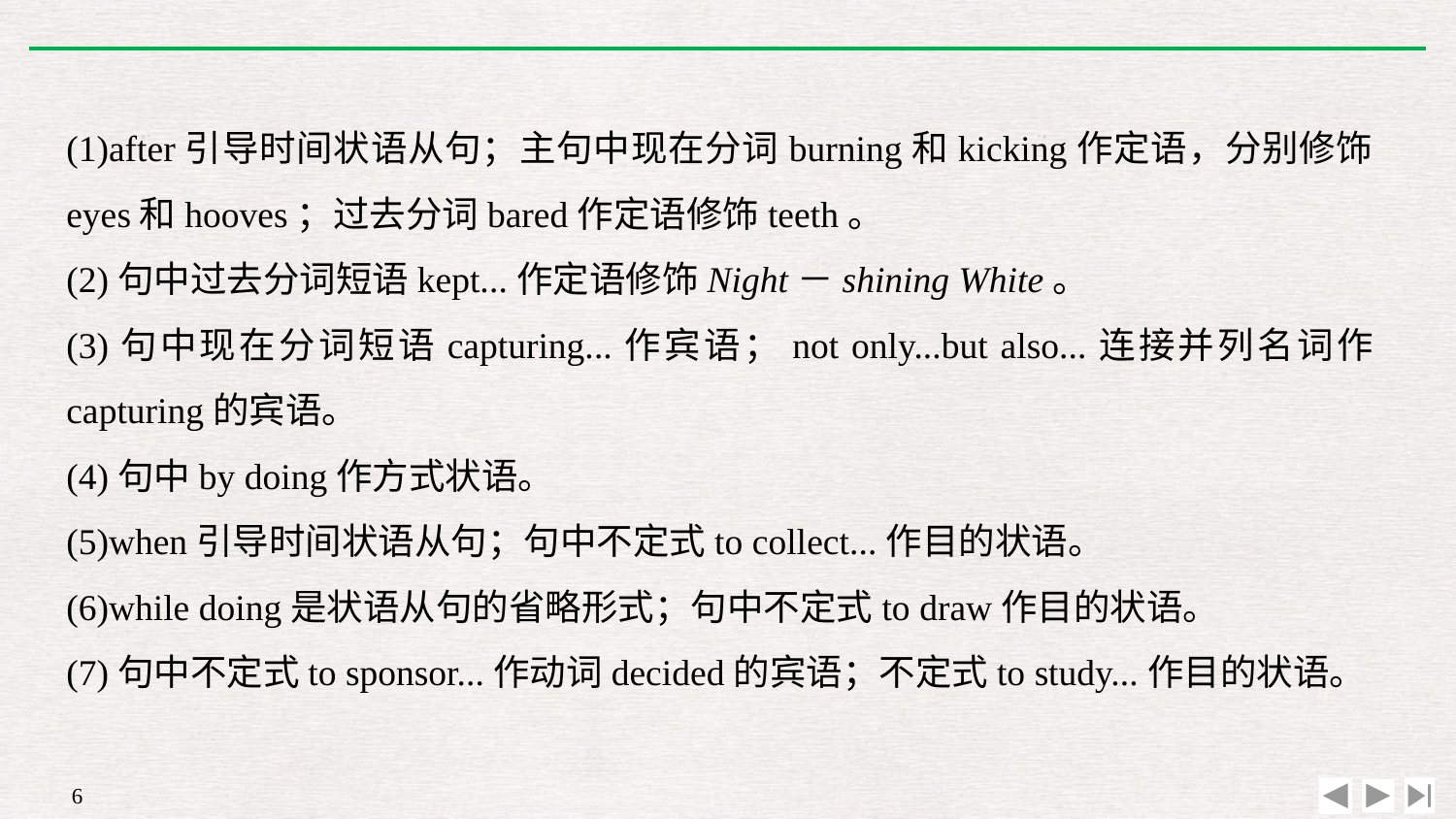

(1)after引导时间状语从句；主句中现在分词burning和kicking作定语，分别修饰eyes和hooves；过去分词bared作定语修饰teeth。
(2)句中过去分词短语kept...作定语修饰Night－shining White。
(3)句中现在分词短语capturing...作宾语；not only...but also...连接并列名词作capturing的宾语。
(4)句中by doing作方式状语。
(5)when引导时间状语从句；句中不定式to collect...作目的状语。
(6)while doing是状语从句的省略形式；句中不定式to draw作目的状语。
(7)句中不定式to sponsor...作动词decided的宾语；不定式to study...作目的状语。